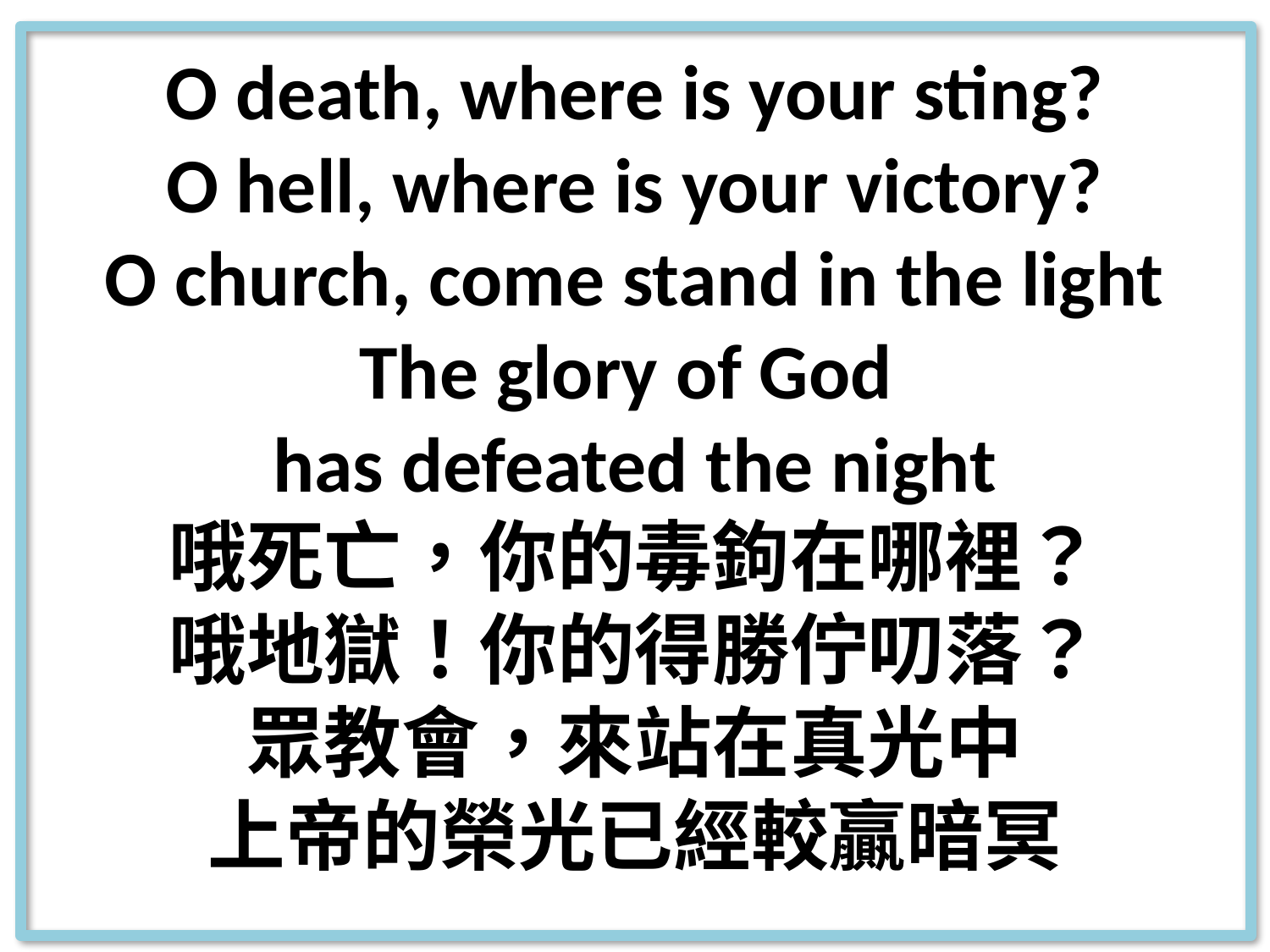

O death, where is your sting?
O hell, where is your victory?
O church, come stand in the light
The glory of God
has defeated the night
哦死亡，你的毒鉤在哪裡？
哦地獄！你的得勝佇叨落？
眾教會，來站在真光中
上帝的榮光已經較贏暗冥